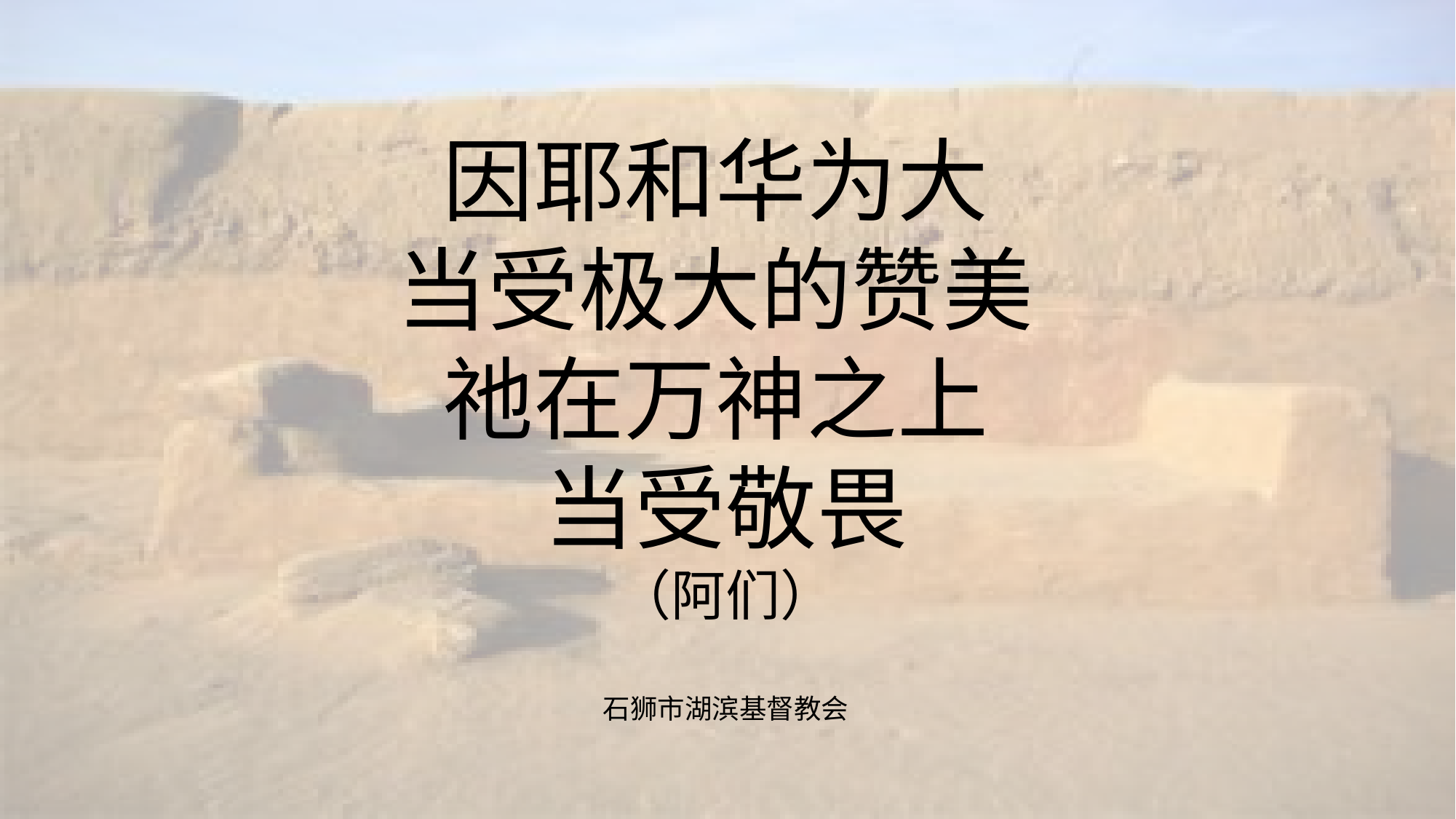

因耶和华为大
当受极大的赞美
祂在万神之上
当受敬畏
（阿们）

石狮市湖滨基督教会